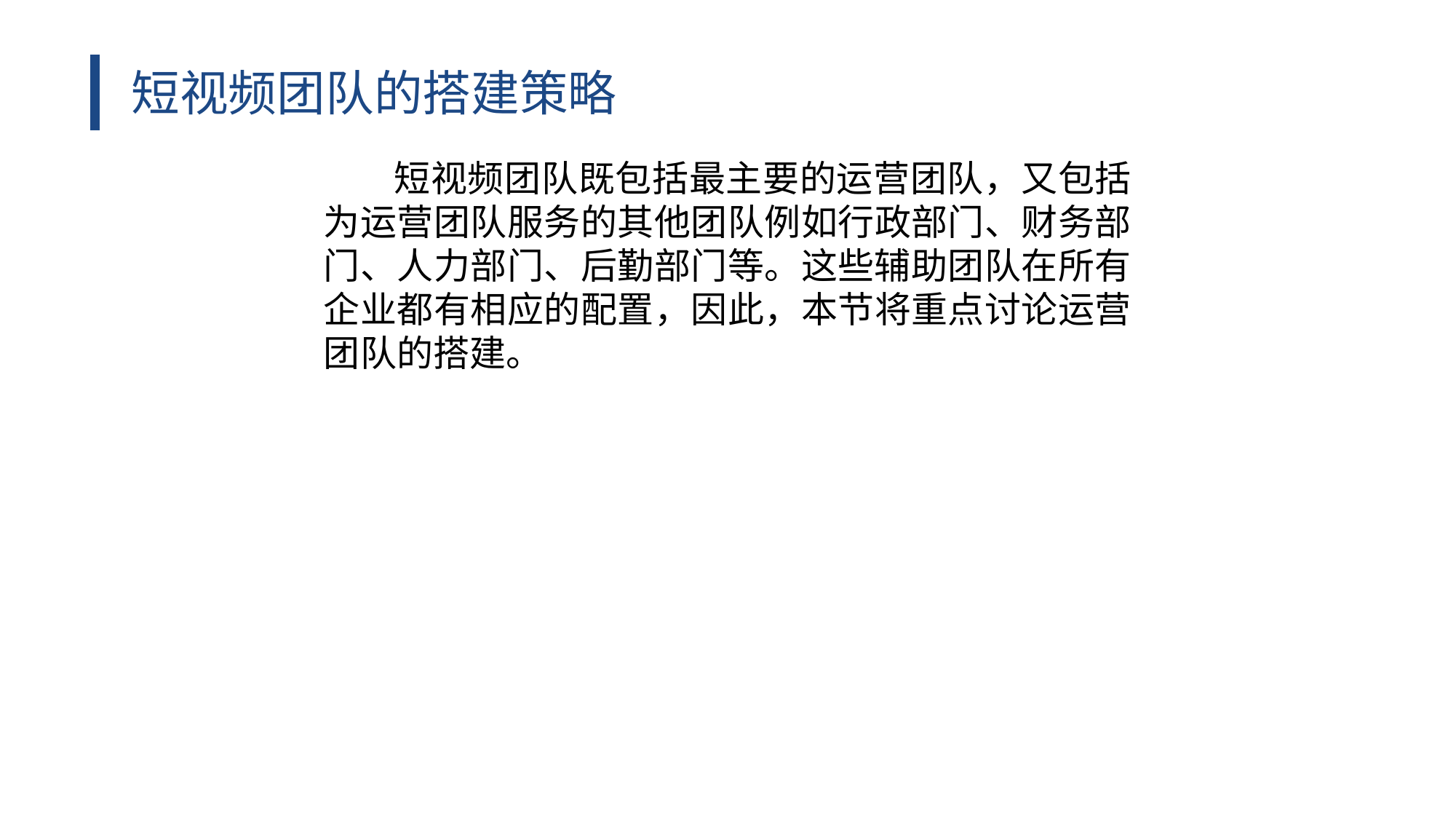

短视频团队的搭建策略
       短视频团队既包括最主要的运营团队，又包括为运营团队服务的其他团队例如行政部门、财务部门、人力部门、后勤部门等。这些辅助团队在所有企业都有相应的配置，因此，本节将重点讨论运营团队的搭建。